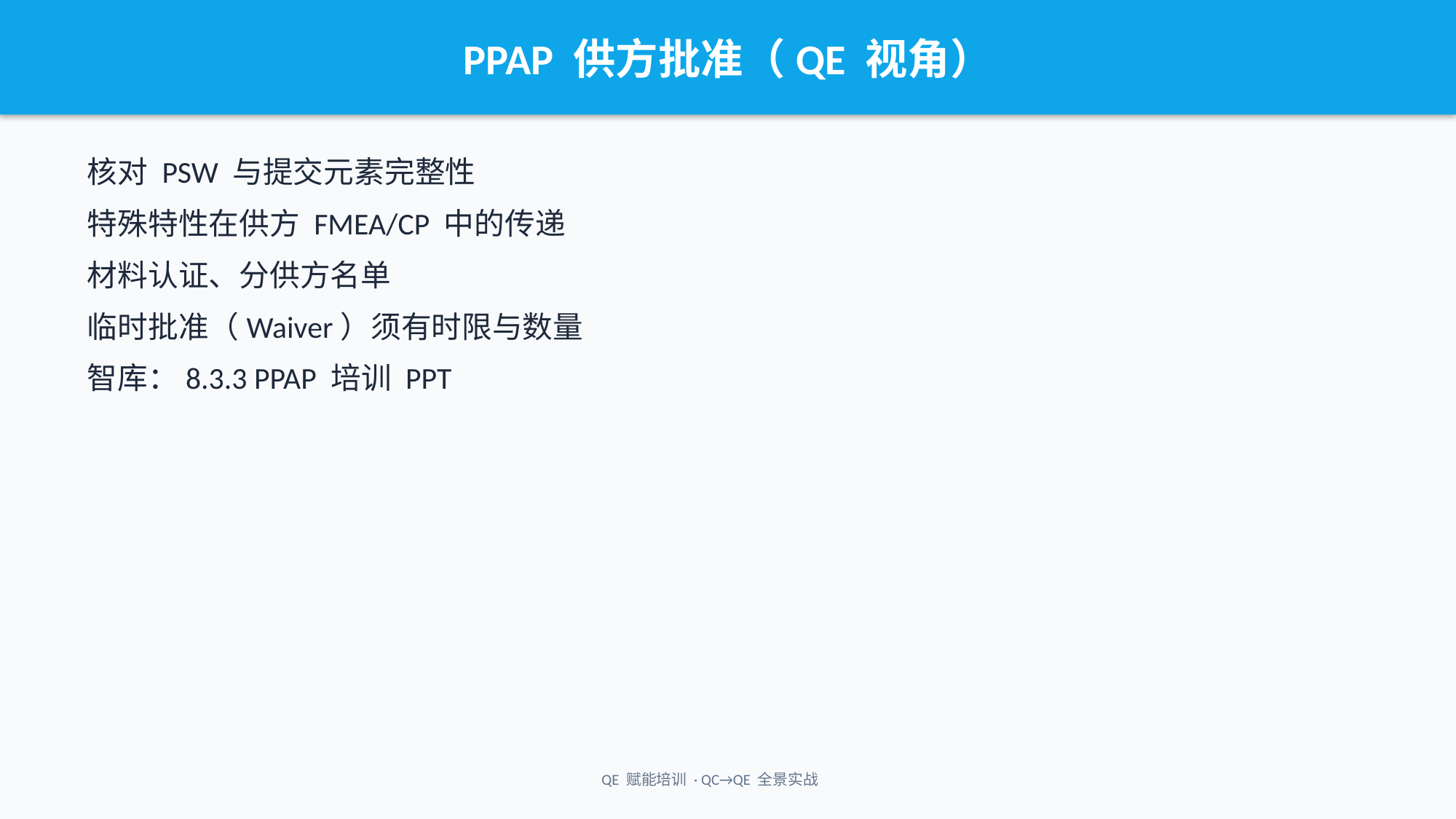

PPAP 供方批准（QE 视角）
核对 PSW 与提交元素完整性
特殊特性在供方 FMEA/CP 中的传递
材料认证、分供方名单
临时批准（Waiver）须有时限与数量
智库：8.3.3 PPAP 培训 PPT
QE 赋能培训 · QC→QE 全景实战